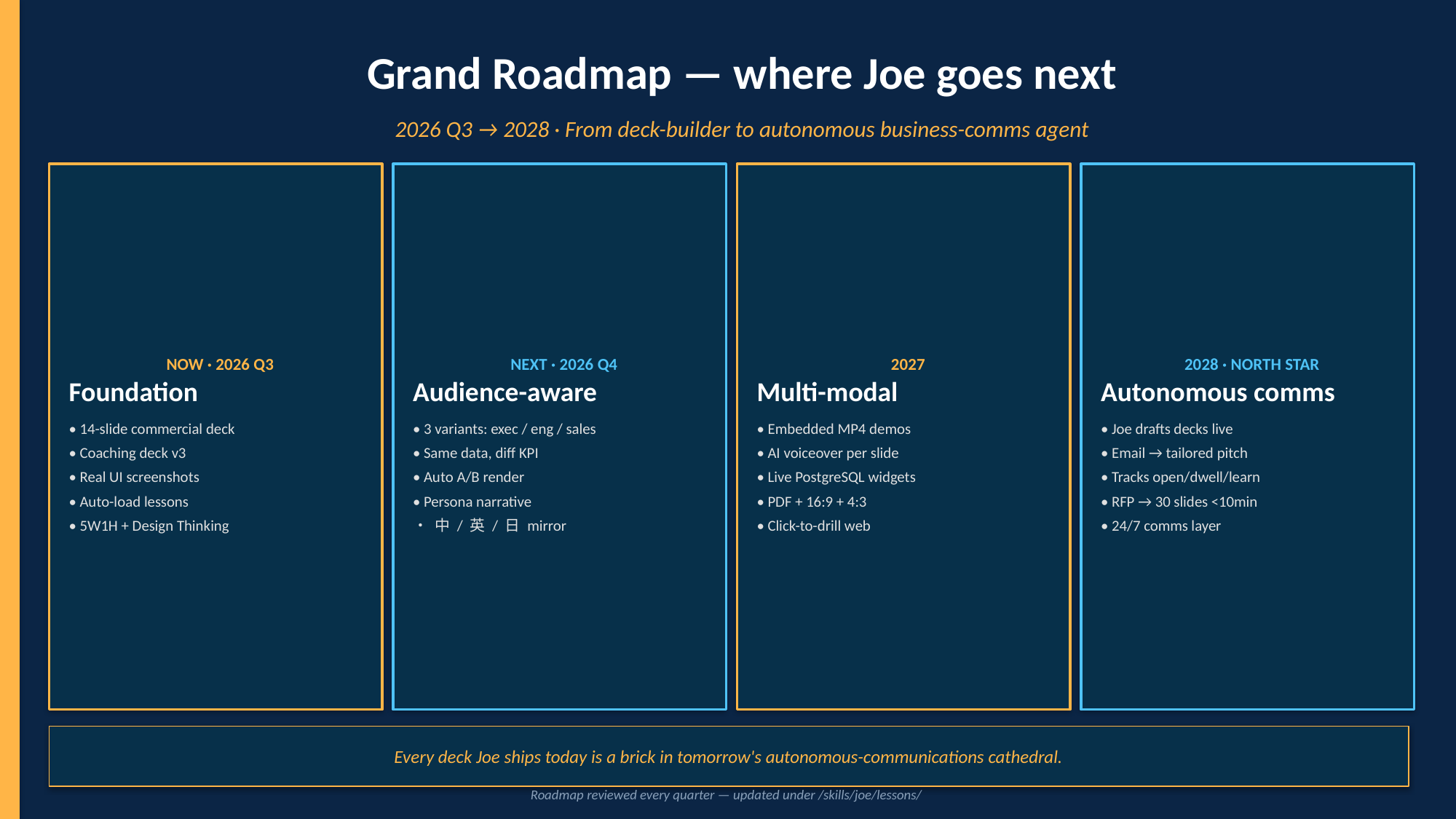

Grand Roadmap — where Joe goes next
2026 Q3 → 2028 · From deck-builder to autonomous business-comms agent
NOW · 2026 Q3
Foundation
• 14-slide commercial deck
• Coaching deck v3
• Real UI screenshots
• Auto-load lessons
• 5W1H + Design Thinking
NEXT · 2026 Q4
Audience-aware
• 3 variants: exec / eng / sales
• Same data, diff KPI
• Auto A/B render
• Persona narrative
• 中 / 英 / 日 mirror
2027
Multi-modal
• Embedded MP4 demos
• AI voiceover per slide
• Live PostgreSQL widgets
• PDF + 16:9 + 4:3
• Click-to-drill web
2028 · NORTH STAR
Autonomous comms
• Joe drafts decks live
• Email → tailored pitch
• Tracks open/dwell/learn
• RFP → 30 slides <10min
• 24/7 comms layer
Every deck Joe ships today is a brick in tomorrow's autonomous-communications cathedral.
Roadmap reviewed every quarter — updated under /skills/joe/lessons/